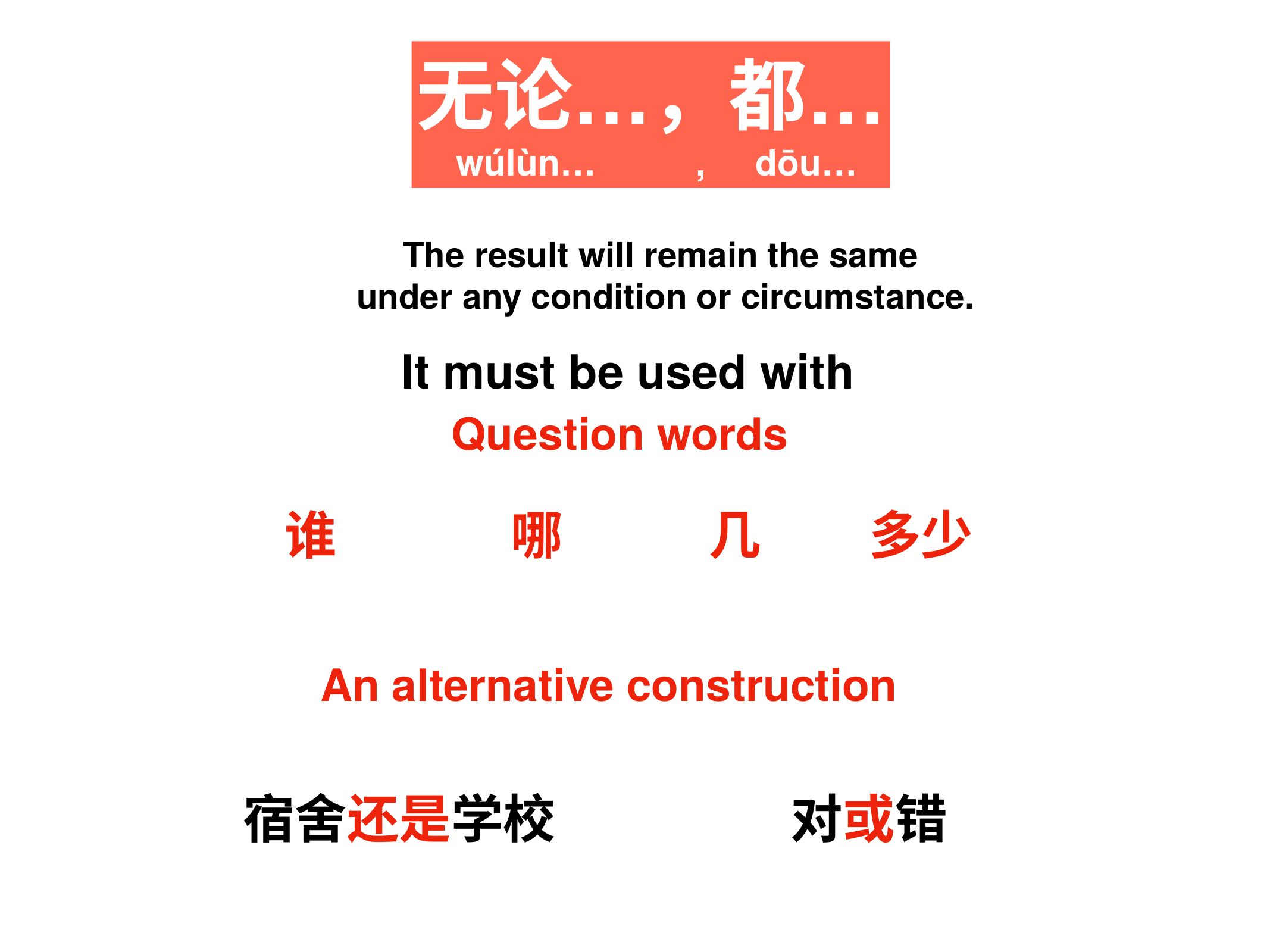

无论…，都…
    wúlùn…          ,     dōu…
The result will remain the same
under any condition or circumstance.
It must be used with
Question words
谁
哪
几
多少
An alternative construction
宿舍还是学校
对或错